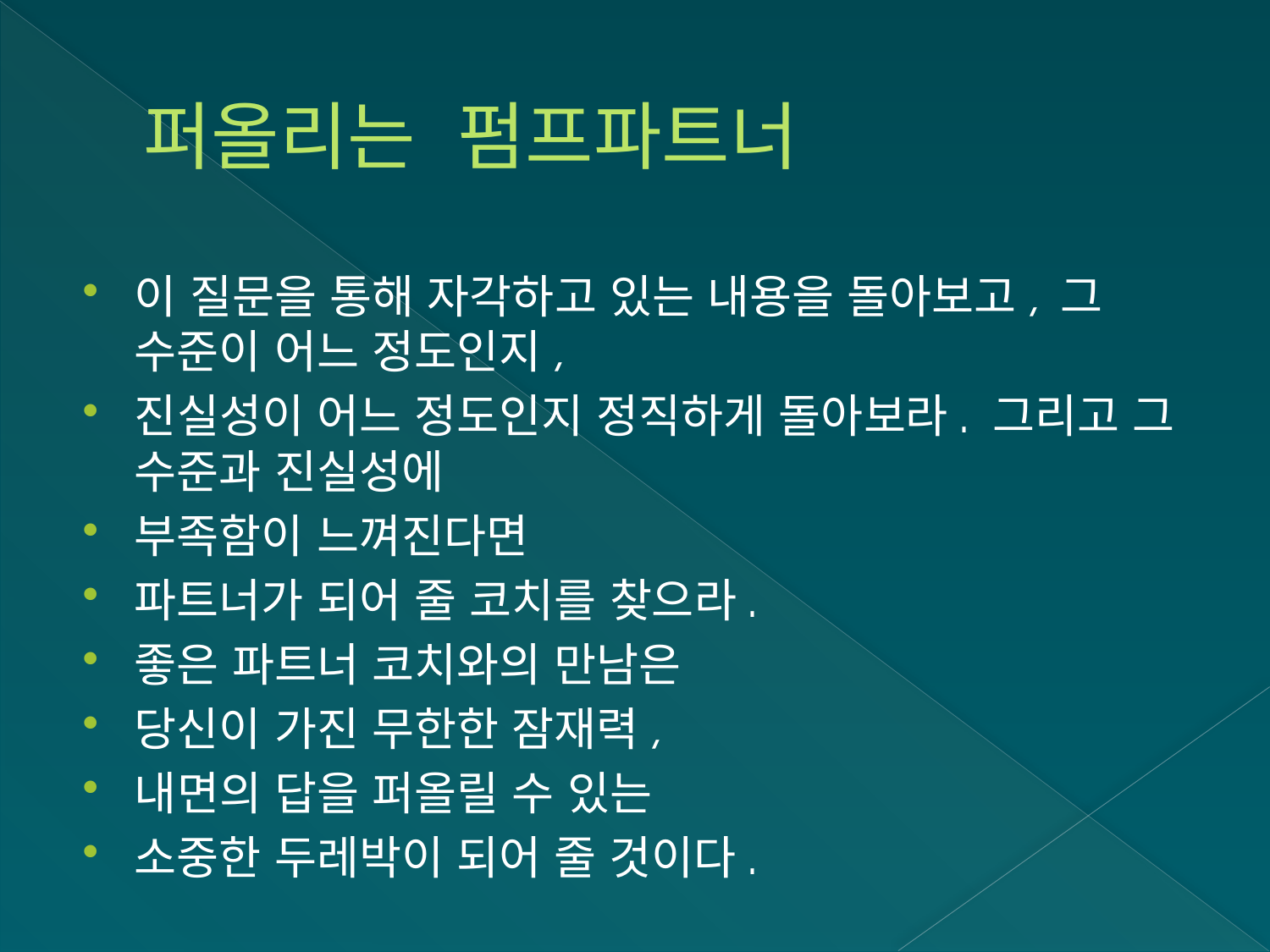

# 퍼올리는  펌프파트너
이 질문을 통해 자각하고 있는 내용을 돌아보고, 그 수준이 어느 정도인지,
진실성이 어느 정도인지 정직하게 돌아보라. 그리고 그 수준과 진실성에
부족함이 느껴진다면
파트너가 되어 줄 코치를 찾으라.
좋은 파트너 코치와의 만남은
당신이 가진 무한한 잠재력,
내면의 답을 퍼올릴 수 있는
소중한 두레박이 되어 줄 것이다.